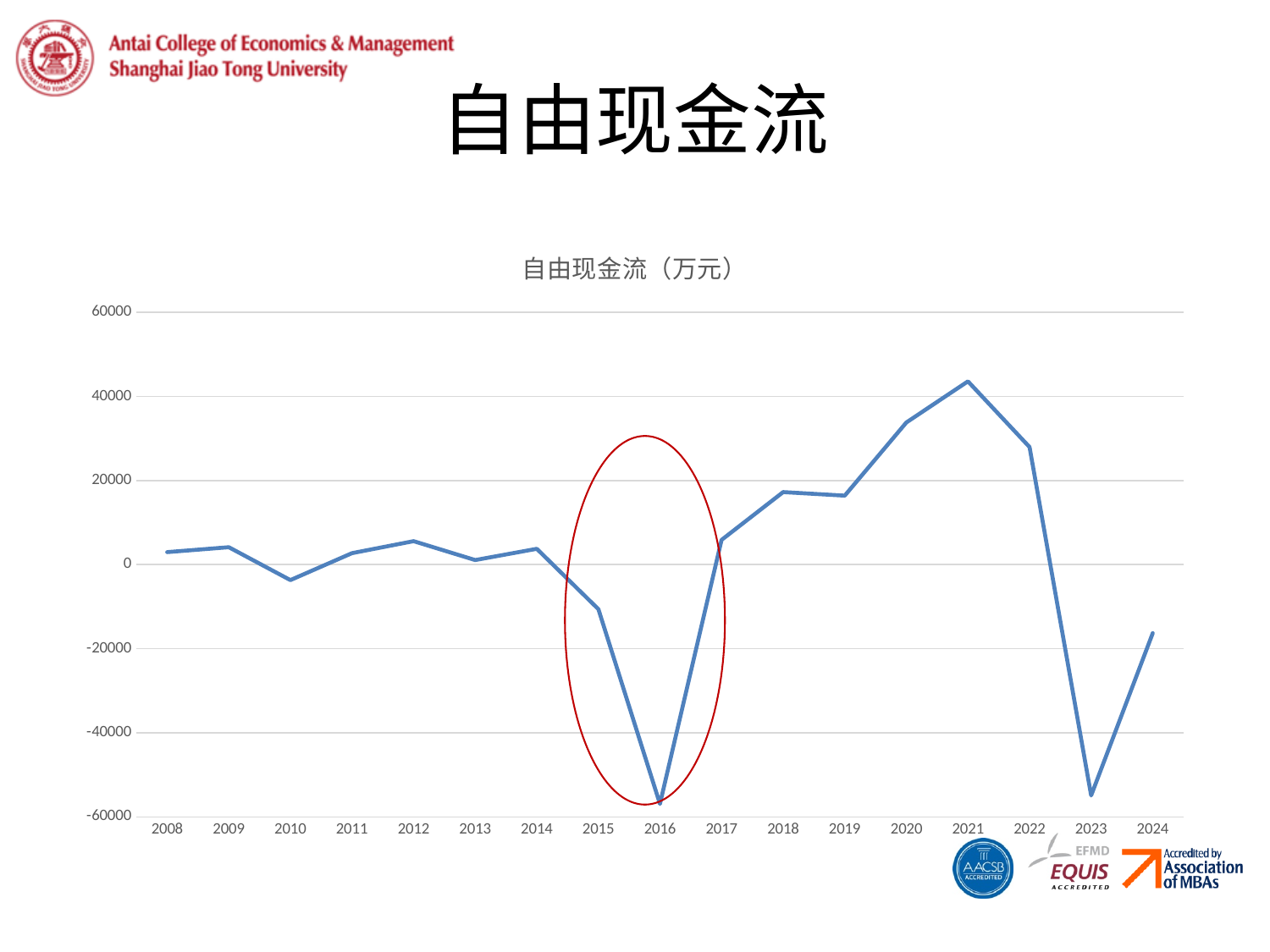

# 自由现金流

### Chart: 自由现金流（万元）

| Category | 自由现金流 |
|---|---|
| 2008 | 2976.05 |
| 2009 | 4133.12 |
| 2010 | -3681.5299999999997 |
| 2011 | 2722.96 |
| 2012 | 5575.849999999999 |
| 2013 | 1085.4799999999996 |
| 2014 | 3751.45 |
| 2015 | -10599.510000000002 |
| 2016 | -56924.66 |
| 2017 | 5873.84 |
| 2018 | 17258.03 |
| 2019 | 16411.130000000005 |
| 2020 | 33819.420000000006 |
| 2021 | 43600.69 |
| 2022 | 27968.910000000003 |
| 2023 | -54915.15 |
| 2024 | -16306.179999999993 |